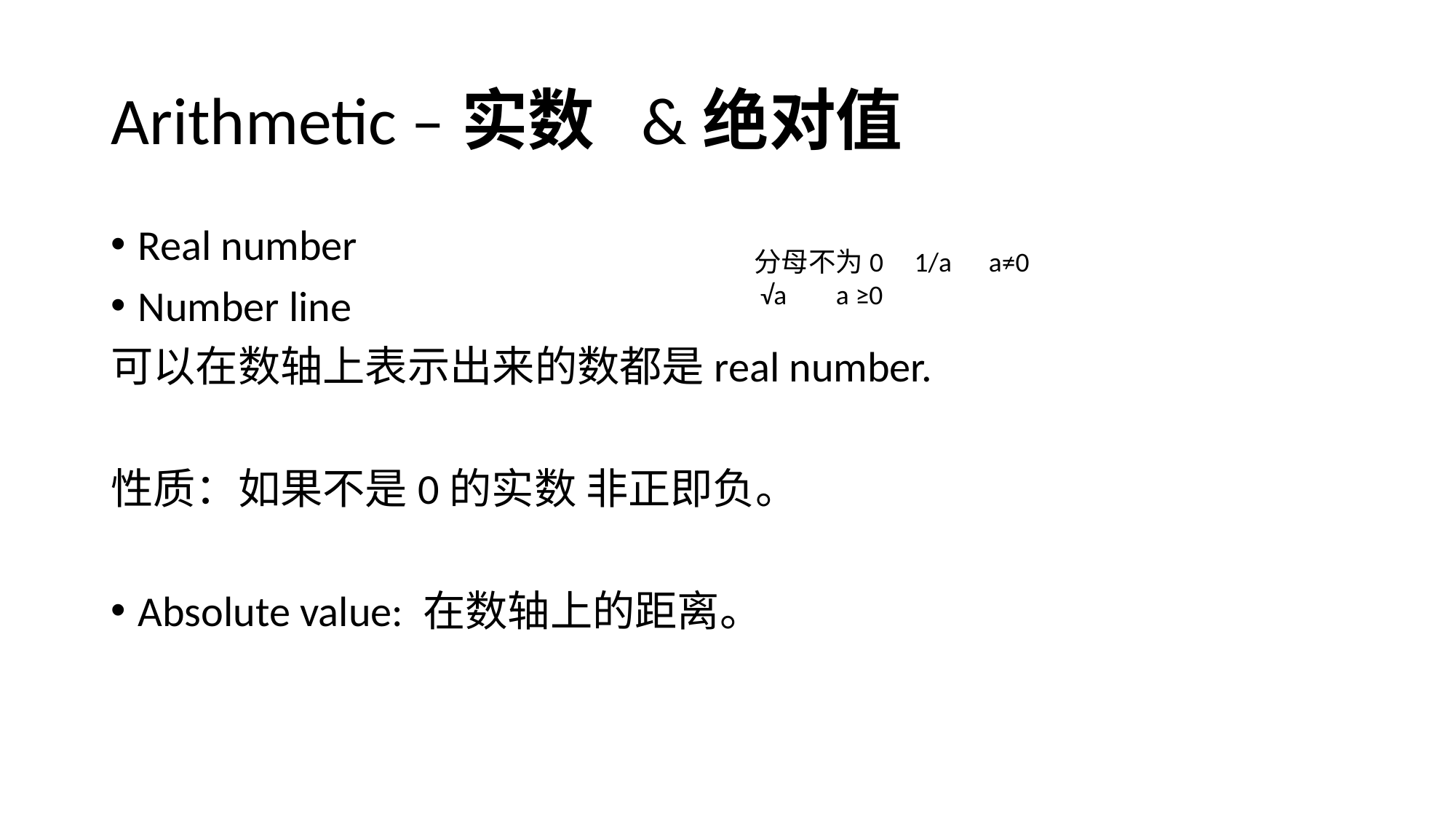

# Arithmetic –实数  &绝对值
Real number
Number line
可以在数轴上表示出来的数都是real number.

性质：如果不是0的实数 非正即负。

Absolute value: 在数轴上的距离。
分母不为0     1/a      a≠0
 √a        a ≥0